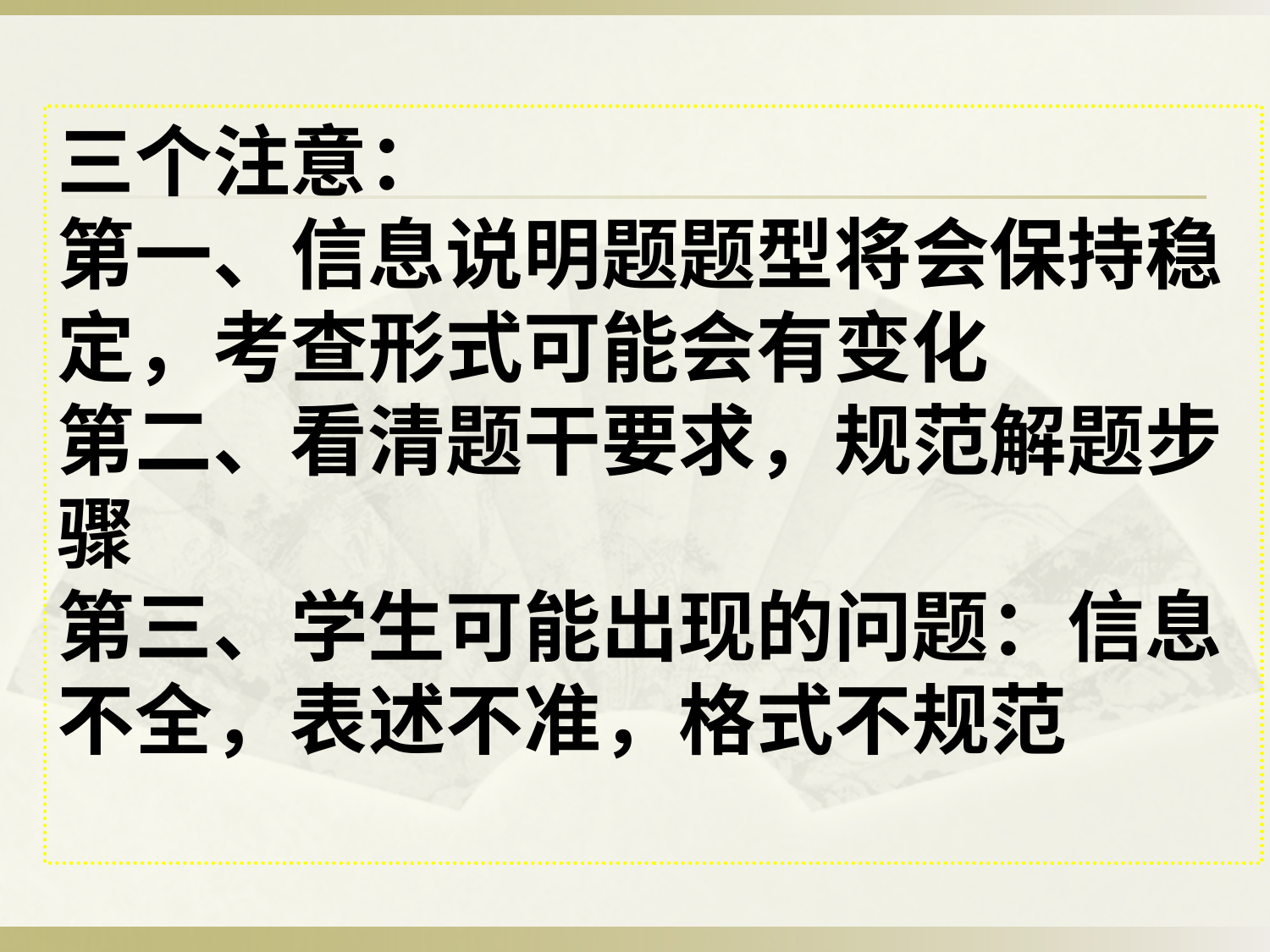

三个注意：
第一、信息说明题题型将会保持稳定，考查形式可能会有变化
第二、看清题干要求，规范解题步骤
第三、学生可能出现的问题：信息不全，表述不准，格式不规范